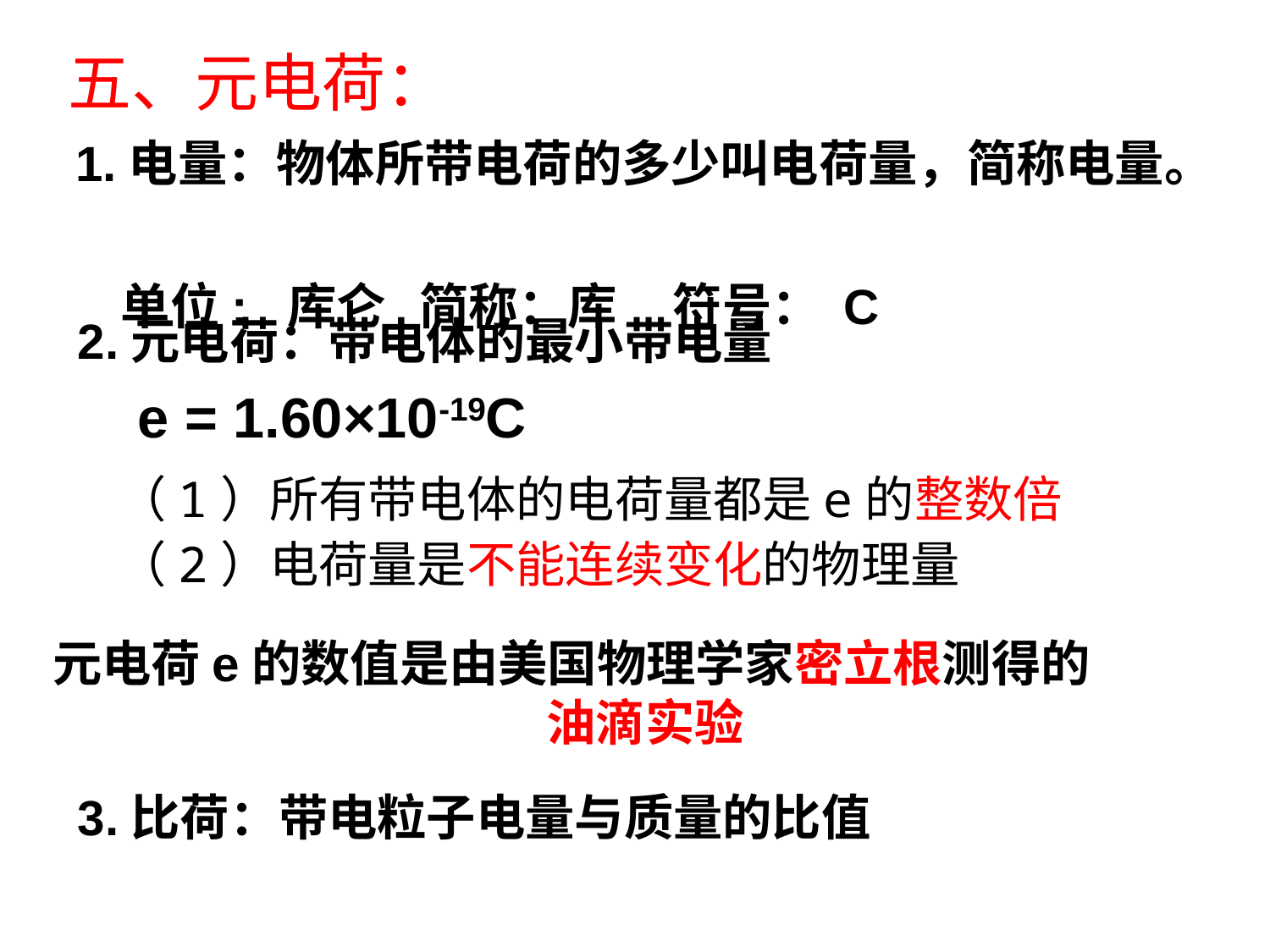

五、元电荷：
1.电量：物体所带电荷的多少叫电荷量，简称电量。
   单位:  库仑   简称：库     符号： C
2.元电荷：带电体的最小带电量
e = 1.60×10-19C
（1）所有带电体的电荷量都是e的整数倍
（2）电荷量是不能连续变化的物理量
元电荷e的数值是由美国物理学家密立根测得的
油滴实验
3.比荷：带电粒子电量与质量的比值